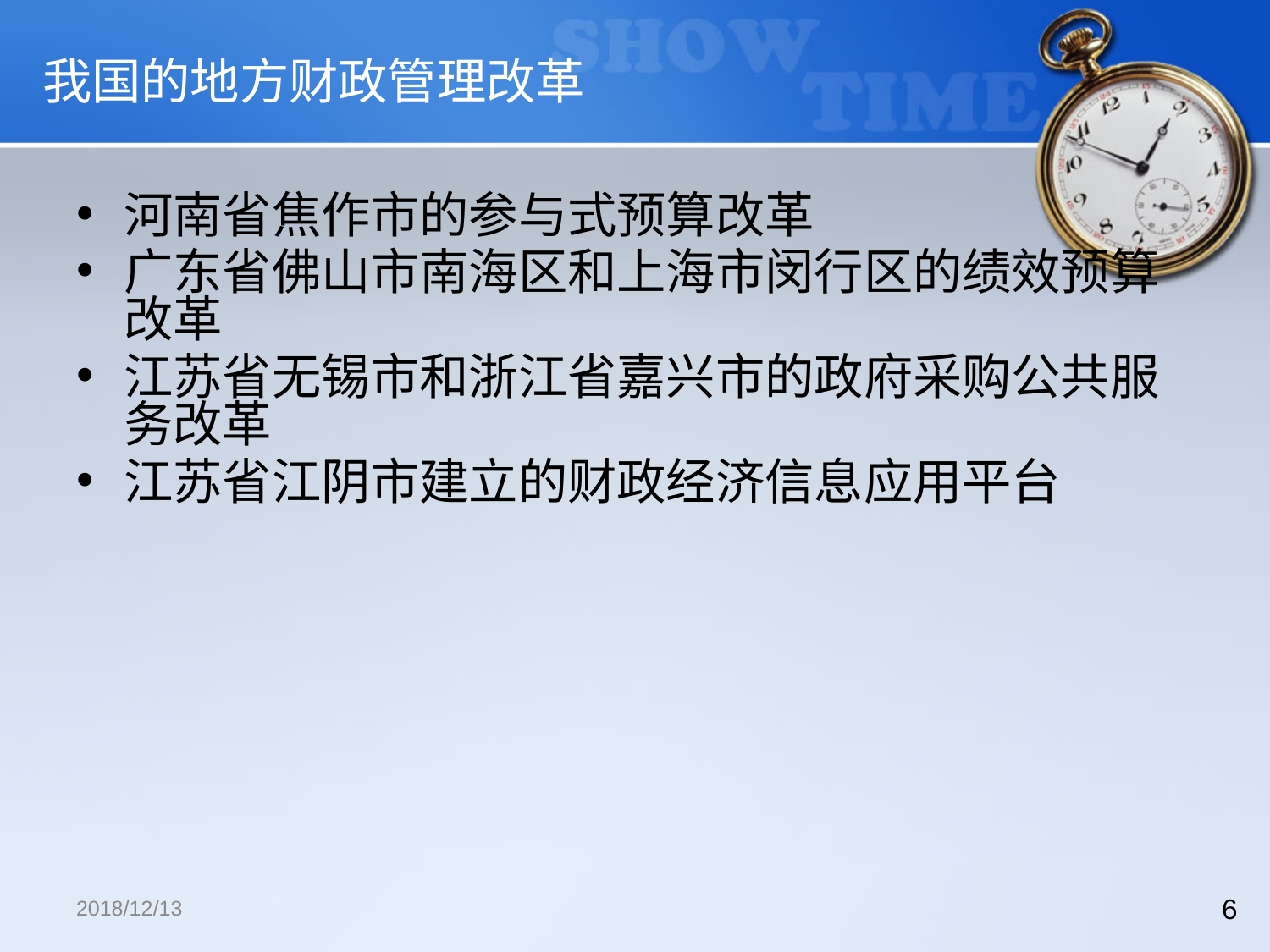

# 我国的地方财政管理改革
河南省焦作市的参与式预算改革
广东省佛山市南海区和上海市闵行区的绩效预算改革
江苏省无锡市和浙江省嘉兴市的政府采购公共服务改革
江苏省江阴市建立的财政经济信息应用平台
2018/12/13
6